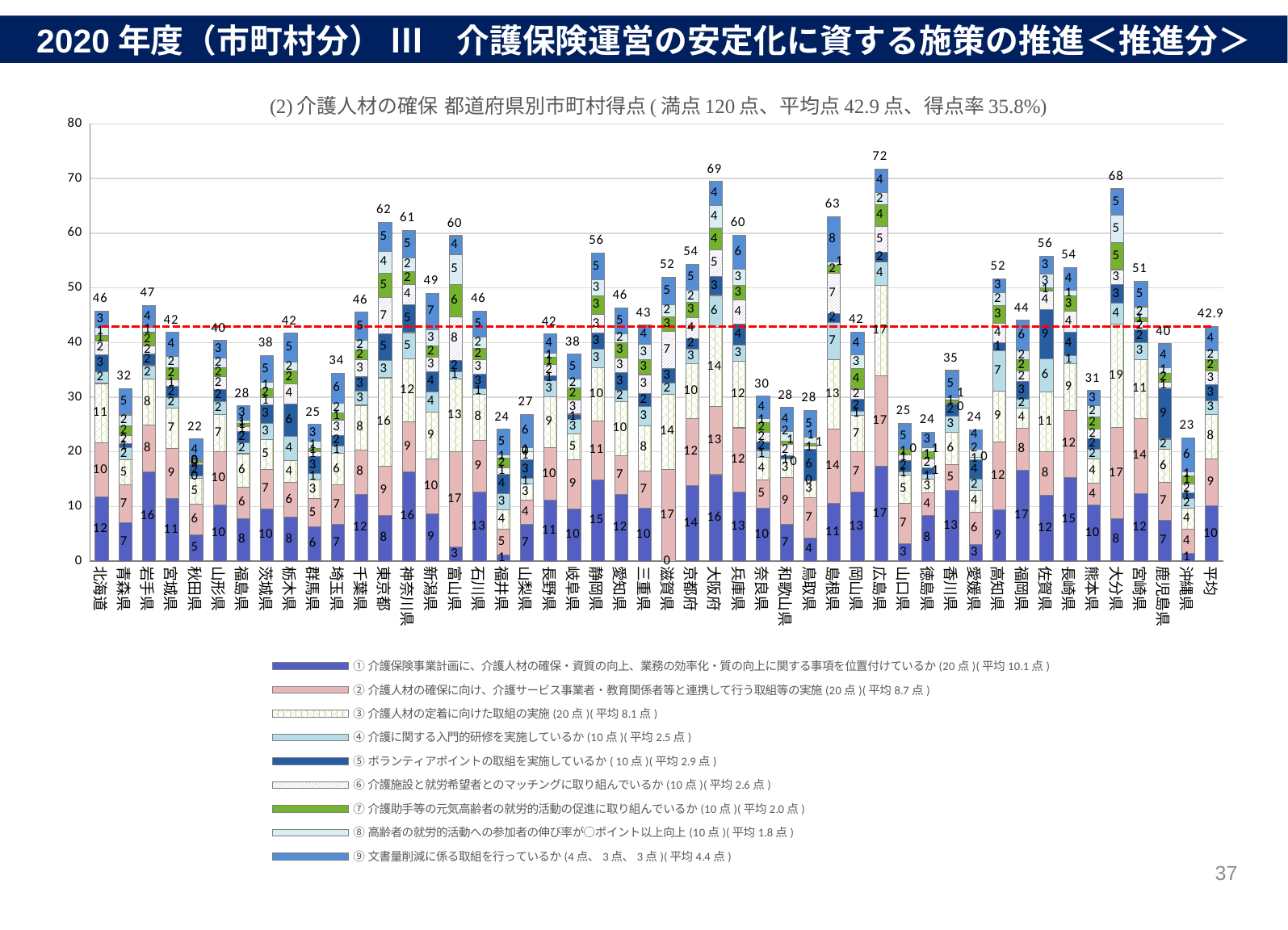

2020年度（市町村分） Ⅲ　介護保険運営の安定化に資する施策の推進＜推進分＞

### Chart

| Category | ①介護保険事業計画に、介護人材の確保・資質の向上、業務の効率化・質の向上に関する事項を位置付けているか(20点)(平均10.1点) | ②介護人材の確保に向け、介護サービス事業者・教育関係者等と連携して行う取組等の実施(20点)(平均8.7点) | ③介護人材の定着に向けた取組の実施(20点)(平均8.1点) | ④介護に関する入門的研修を実施しているか(10点)(平均2.5点) | ⑤ボランティアポイントの取組を実施しているか( 10点)(平均2.9点) | ⑥介護施設と就労希望者とのマッチングに取り組んでいるか(10点)(平均2.6点) | ⑦介護助手等の元気高齢者の就労的活動の促進に取り組んでいるか(10点)(平均2.0点) | ⑧高齢者の就労的活動への参加者の伸び率が○ポイント以上向上(10点)(平均1.8点) | ⑨文書量削減に係る取組を行っているか(4点、3点、3点)(平均4.4点) | 合計 | 平均 |
|---|---|---|---|---|---|---|---|---|---|---|---|
| 北海道 | 11.731843575418994 | 9.94413407821229 | 10.837988826815643 | 2.17877094972067 | 3.1284916201117317 | 2.458100558659218 | 1.0614525139664805 | 1.3966480446927374 | 3.0614525139664805 | 45.798882681564244 | 42.94543365881677 |
| 青森県 | 7.0 | 7.0 | 4.5 | 2.25 | 0.75 | 1.5 | 1.75 | 2.0 | 4.85 | 31.6 | 42.94543365881677 |
| 岩手県 | 16.363636363636363 | 8.484848484848484 | 8.484848484848484 | 2.4242424242424243 | 2.121212121212121 | 1.5151515151515151 | 2.4242424242424243 | 0.9090909090909091 | 4.090909090909091 | 46.81818181818181 | 42.94543365881677 |
| 宮城県 | 11.428571428571429 | 9.142857142857142 | 7.428571428571429 | 2.0 | 2.0 | 1.1428571428571428 | 2.2857142857142856 | 2.0 | 4.428571428571429 | 41.85714285714286 | 42.94543365881677 |
| 秋田県 | 4.8 | 5.6 | 4.8 | 0.4 | 2.0 | 0.4 | 0.4 | 0.0 | 3.96 | 22.36 | 42.94543365881677 |
| 山形県 | 10.285714285714286 | 9.714285714285714 | 6.857142857142857 | 2.2857142857142856 | 2.2857142857142856 | 2.2857142857142856 | 1.7142857142857142 | 1.7142857142857142 | 3.257142857142857 | 40.400000000000006 | 42.94543365881677 |
| 福島県 | 7.796610169491525 | 5.762711864406779 | 6.101694915254237 | 2.0338983050847457 | 2.0338983050847457 | 0.847457627118644 | 0.6779661016949152 | 0.5084745762711864 | 2.6440677966101696 | 28.406779661016948 | 42.94543365881677 |
| 茨城県 | 9.545454545454545 | 7.2727272727272725 | 5.454545454545454 | 2.9545454545454546 | 3.409090909090909 | 1.3636363636363635 | 1.5909090909090908 | 1.1363636363636365 | 4.886363636363637 | 37.61363636363636 | 42.94543365881677 |
| 栃木県 | 8.0 | 6.4 | 4.0 | 4.4 | 6.0 | 3.6 | 2.4 | 1.6 | 5.32 | 41.72 | 42.94543365881677 |
| 群馬県 | 6.285714285714286 | 5.142857142857143 | 3.4285714285714284 | 1.1428571428571428 | 3.142857142857143 | 0.8571428571428571 | 0.5714285714285714 | 1.4285714285714286 | 3.0 | 25.0 | 42.94543365881677 |
| 埼玉県 | 6.666666666666667 | 7.301587301587301 | 5.714285714285714 | 1.4285714285714286 | 1.9047619047619047 | 2.857142857142857 | 1.2698412698412698 | 1.746031746031746 | 5.507936507936508 | 34.3968253968254 | 42.94543365881677 |
| 千葉県 | 12.222222222222221 | 8.148148148148149 | 8.148148148148149 | 2.5925925925925926 | 2.5925925925925926 | 3.1481481481481484 | 1.8518518518518519 | 1.6666666666666667 | 5.185185185185185 | 45.55555555555555 | 42.94543365881677 |
| 東京都 | 8.387096774193548 | 9.03225806451613 | 16.129032258064516 | 3.225806451612903 | 4.838709677419355 | 6.612903225806452 | 4.516129032258065 | 3.870967741935484 | 5.419354838709677 | 62.03225806451613 | 42.94543365881677 |
| 神奈川県 | 16.363636363636363 | 9.090909090909092 | 11.515151515151516 | 4.848484848484849 | 5.151515151515151 | 3.6363636363636362 | 2.4242424242424243 | 2.4242424242424243 | 5.0606060606060606 | 60.51515151515151 | 42.94543365881677 |
| 新潟県 | 8.666666666666666 | 10.0 | 8.666666666666666 | 3.6666666666666665 | 3.6666666666666665 | 2.6666666666666665 | 2.0 | 3.0 | 6.7 | 49.03333333333333 | 42.94543365881677 |
| 富山県 | 2.6666666666666665 | 17.333333333333332 | 13.333333333333334 | 1.3333333333333333 | 2.0 | 8.0 | 6.0 | 5.333333333333333 | 3.533333333333333 | 59.53333333333334 | 42.94543365881677 |
| 石川県 | 12.631578947368421 | 9.473684210526315 | 8.421052631578947 | 1.0526315789473684 | 2.6315789473684212 | 2.6315789473684212 | 2.1052631578947367 | 2.1052631578947367 | 4.684210526315789 | 45.73684210526317 | 42.94543365881677 |
| 福井県 | 1.1764705882352942 | 4.705882352941177 | 3.5294117647058822 | 2.9411764705882355 | 3.5294117647058822 | 1.1764705882352942 | 1.7647058823529411 | 0.5882352941176471 | 4.705882352941177 | 24.117647058823533 | 42.94543365881677 |
| 山梨県 | 6.666666666666667 | 4.444444444444445 | 2.962962962962963 | 1.1111111111111112 | 3.3333333333333335 | 1.4814814814814814 | 0.0 | 0.7407407407407407 | 6.111111111111111 | 26.851851851851848 | 42.94543365881677 |
| 長野県 | 11.168831168831169 | 9.61038961038961 | 9.35064935064935 | 2.857142857142857 | 0.9090909090909091 | 2.0779220779220777 | 1.2987012987012987 | 0.7792207792207793 | 3.5064935064935066 | 41.558441558441544 | 42.94543365881677 |
| 岐阜県 | 9.523809523809524 | 9.047619047619047 | 4.761904761904762 | 2.619047619047619 | 0.9523809523809523 | 2.619047619047619 | 2.142857142857143 | 1.6666666666666667 | 4.5 | 37.833333333333336 | 42.94543365881677 |
| 静岡県 | 14.857142857142858 | 10.857142857142858 | 9.714285714285714 | 3.4285714285714284 | 2.857142857142857 | 3.4285714285714284 | 3.4285714285714284 | 2.857142857142857 | 4.9714285714285715 | 56.400000000000006 | 42.94543365881677 |
| 愛知県 | 12.222222222222221 | 7.037037037037037 | 10.0 | 2.037037037037037 | 3.1481481481481484 | 2.7777777777777777 | 2.7777777777777777 | 1.6666666666666667 | 4.666666666666667 | 46.33333333333333 | 42.94543365881677 |
| 三重県 | 9.655172413793103 | 6.896551724137931 | 8.275862068965518 | 3.4482758620689653 | 2.413793103448276 | 3.4482758620689653 | 2.7586206896551726 | 2.7586206896551726 | 3.5172413793103448 | 43.172413793103445 | 42.94543365881677 |
| 滋賀県 | 0.0 | 16.842105263157894 | 13.68421052631579 | 2.1052631578947367 | 2.6315789473684212 | 6.842105263157895 | 2.6315789473684212 | 2.1052631578947367 | 5.105263157894737 | 51.947368421052644 | 42.94543365881677 |
| 京都府 | 13.846153846153847 | 12.307692307692308 | 10.0 | 2.6923076923076925 | 1.9230769230769231 | 3.8461538461538463 | 2.6923076923076925 | 2.3076923076923075 | 4.730769230769231 | 54.34615384615385 | 42.94543365881677 |
| 大阪府 | 15.813953488372093 | 12.55813953488372 | 14.418604651162791 | 5.813953488372093 | 3.488372093023256 | 4.883720930232558 | 3.953488372093023 | 4.186046511627907 | 4.348837209302325 | 69.46511627906978 | 42.94543365881677 |
| 兵庫県 | 12.682926829268293 | 11.707317073170731 | 12.195121951219512 | 2.926829268292683 | 3.902439024390244 | 4.390243902439025 | 2.682926829268293 | 2.926829268292683 | 6.219512195121951 | 59.63414634146342 | 42.94543365881677 |
| 奈良県 | 9.743589743589743 | 5.128205128205129 | 4.102564102564102 | 1.2820512820512822 | 1.5384615384615385 | 1.794871794871795 | 1.794871794871795 | 0.7692307692307693 | 4.051282051282051 | 30.205128205128208 | 42.94543365881677 |
| 和歌山県 | 6.666666666666667 | 8.666666666666666 | 3.3333333333333335 | 0.0 | 0.6666666666666666 | 2.0 | 0.6666666666666666 | 1.6666666666666667 | 4.433333333333334 | 28.1 | 42.94543365881677 |
| 鳥取県 | 4.2105263157894735 | 7.368421052631579 | 3.1578947368421053 | 0.0 | 5.7894736842105265 | 0.5263157894736842 | 0.5263157894736842 | 1.0526315789473684 | 4.947368421052632 | 27.578947368421055 | 42.94543365881677 |
| 島根県 | 10.526315789473685 | 13.68421052631579 | 12.631578947368421 | 6.842105263157895 | 1.5789473684210527 | 7.368421052631579 | 1.5789473684210527 | 0.5263157894736842 | 8.263157894736842 | 63.00000000000001 | 42.94543365881677 |
| 岡山県 | 12.592592592592593 | 7.407407407407407 | 6.666666666666667 | 0.7407407407407407 | 2.2222222222222223 | 1.8518518518518519 | 3.7037037037037037 | 2.5925925925925926 | 4.111111111111111 | 41.888888888888886 | 42.94543365881677 |
| 広島県 | 17.391304347826086 | 16.52173913043478 | 16.52173913043478 | 4.3478260869565215 | 1.7391304347826086 | 4.782608695652174 | 3.9130434782608696 | 2.1739130434782608 | 4.391304347826087 | 71.78260869565219 | 42.94543365881677 |
| 山口県 | 3.1578947368421053 | 7.368421052631579 | 5.2631578947368425 | 0.5263157894736842 | 2.1052631578947367 | 1.0526315789473684 | 1.0526315789473684 | 0.0 | 4.7368421052631575 | 25.263157894736846 | 42.94543365881677 |
| 徳島県 | 8.333333333333334 | 4.166666666666667 | 2.5 | 0.8333333333333334 | 1.25 | 1.6666666666666667 | 1.25 | 0.8333333333333334 | 2.7916666666666665 | 23.625000000000004 | 42.94543365881677 |
| 香川県 | 12.941176470588236 | 4.705882352941177 | 5.882352941176471 | 2.9411764705882355 | 2.3529411764705883 | 0.0 | 0.5882352941176471 | 0.5882352941176471 | 4.882352941176471 | 34.88235294117648 | 42.94543365881677 |
| 愛媛県 | 3.0 | 6.0 | 4.0 | 2.0 | 3.5 | 0.5 | 0.0 | 1.5 | 3.55 | 24.05 | 42.94543365881677 |
| 高知県 | 9.411764705882353 | 12.352941176470589 | 9.411764705882353 | 7.352941176470588 | 1.4705882352941178 | 3.5294117647058822 | 3.235294117647059 | 2.3529411764705883 | 2.588235294117647 | 51.705882352941174 | 42.94543365881677 |
| 福岡県 | 16.666666666666668 | 7.666666666666667 | 3.6666666666666665 | 1.6666666666666667 | 3.1666666666666665 | 2.0 | 2.0 | 1.6666666666666667 | 5.583333333333333 | 44.083333333333336 | 42.94543365881677 |
| 佐賀県 | 12.0 | 8.0 | 11.0 | 6.0 | 9.0 | 3.5 | 0.5 | 2.5 | 3.3 | 55.8 | 42.94543365881677 |
| 長崎県 | 15.238095238095237 | 12.380952380952381 | 8.571428571428571 | 1.4285714285714286 | 4.285714285714286 | 3.8095238095238093 | 2.857142857142857 | 0.9523809523809523 | 4.190476190476191 | 53.71428571428571 | 42.94543365881677 |
| 熊本県 | 10.222222222222221 | 4.0 | 4.444444444444445 | 1.7777777777777777 | 2.0 | 1.7777777777777777 | 2.2222222222222223 | 2.0 | 2.7555555555555555 | 31.2 | 42.94543365881677 |
| 大分県 | 7.777777777777778 | 16.666666666666668 | 18.88888888888889 | 3.888888888888889 | 3.3333333333333335 | 2.7777777777777777 | 5.0 | 5.0 | 4.777777777777778 | 68.11111111111111 | 42.94543365881677 |
| 宮崎県 | 12.307692307692308 | 13.846153846153847 | 10.76923076923077 | 3.076923076923077 | 2.3076923076923075 | 1.5384615384615385 | 0.7692307692307693 | 1.9230769230769231 | 4.653846153846154 | 51.192307692307686 | 42.94543365881677 |
| 鹿児島県 | 7.441860465116279 | 6.976744186046512 | 6.046511627906977 | 1.8604651162790697 | 9.30232558139535 | 1.1627906976744187 | 1.627906976744186 | 0.9302325581395349 | 4.395348837209302 | 39.74418604651163 | 42.94543365881677 |
| 沖縄県 | 1.4634146341463414 | 4.390243902439025 | 3.902439024390244 | 1.7073170731707317 | 0.975609756097561 | 1.7073170731707317 | 1.4634146341463414 | 0.7317073170731707 | 6.219512195121951 | 22.560975609756095 | 42.94543365881677 |
| 平均 | 10.097645031591039 | 8.661688684663986 | 8.09879379666858 | 2.5157955198161974 | 2.8604250430786906 | 2.6134405514072374 | 1.9529006318207927 | 1.7576105686387133 | 4.387133831131534 | 42.94543365881677 | 42.94543365881677 |
37